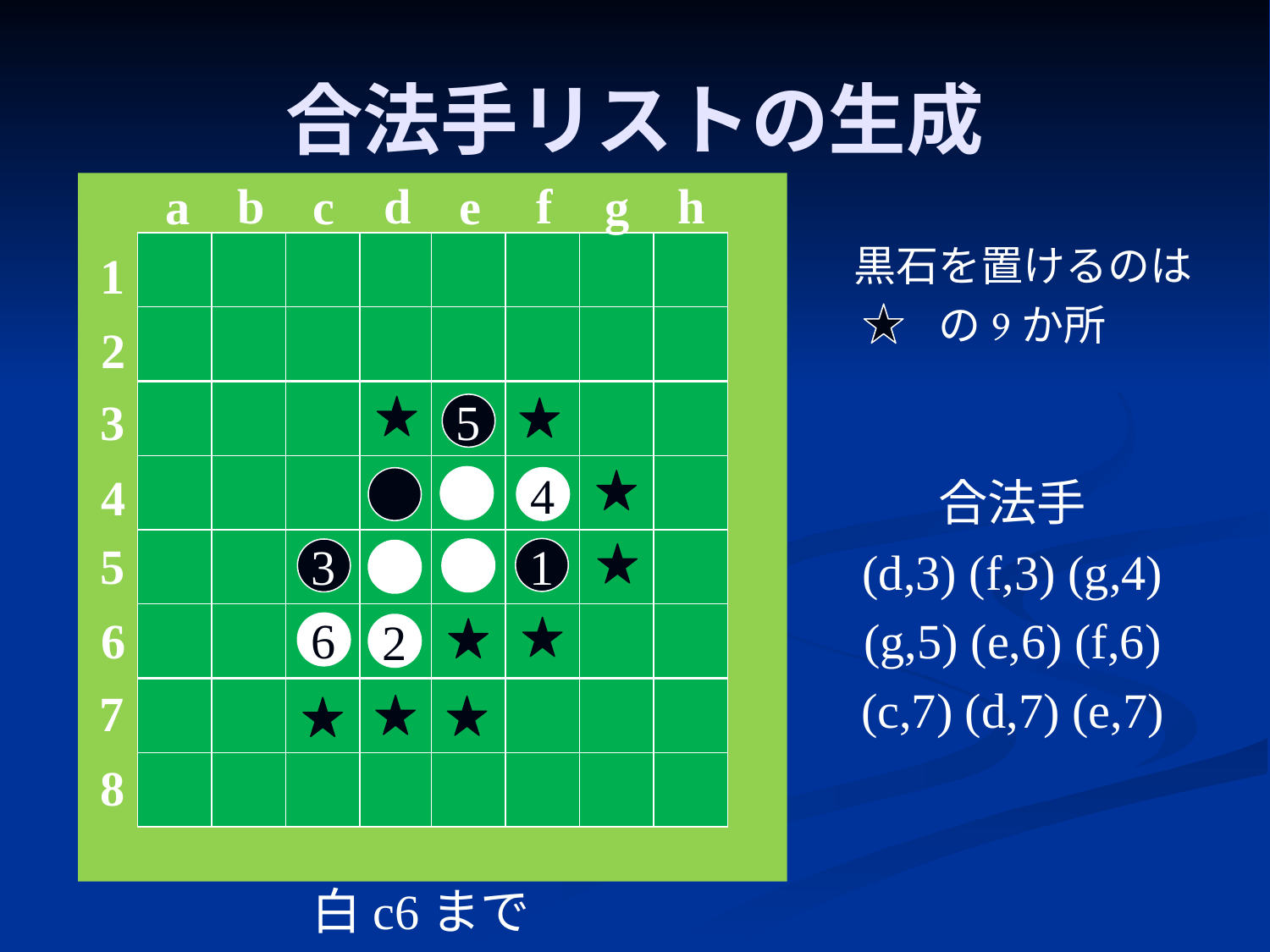

# 合法手リストの生成
d
h
b
f
c
g
a
e

1
2
3
5
4

4

5
1
3

6
6
2
7
8
黒石を置けるのは
　　の9か所

合法手
(d,3) (f,3) (g,4)
(g,5) (e,6) (f,6)
(c,7) (d,7) (e,7)
白c6まで